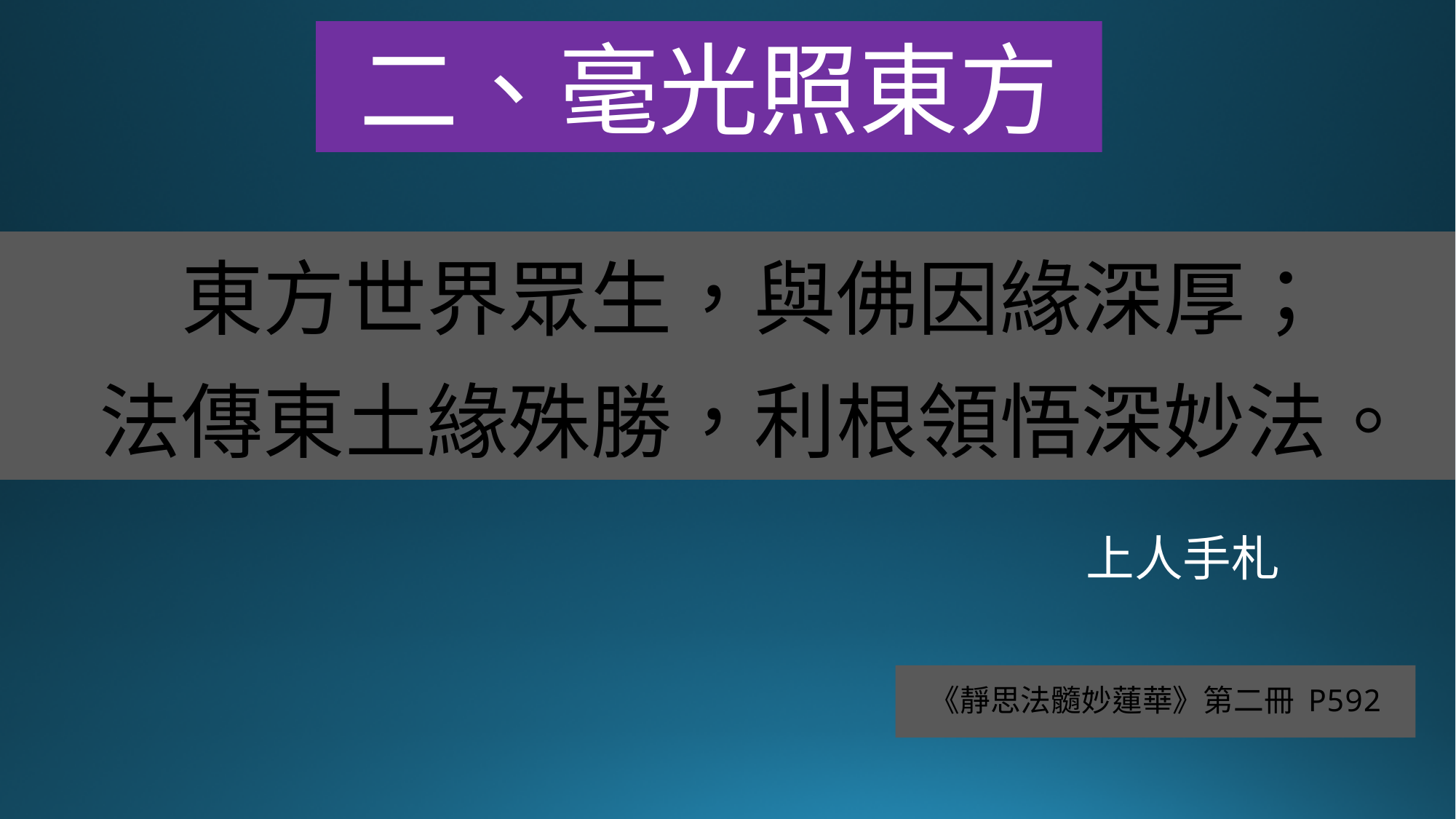

二、毫光照東方
東方世界眾生，與佛因緣深厚；
法傳東土緣殊勝，利根領悟深妙法。
上人手札
# 《靜思法髓妙蓮華》第二冊 P592